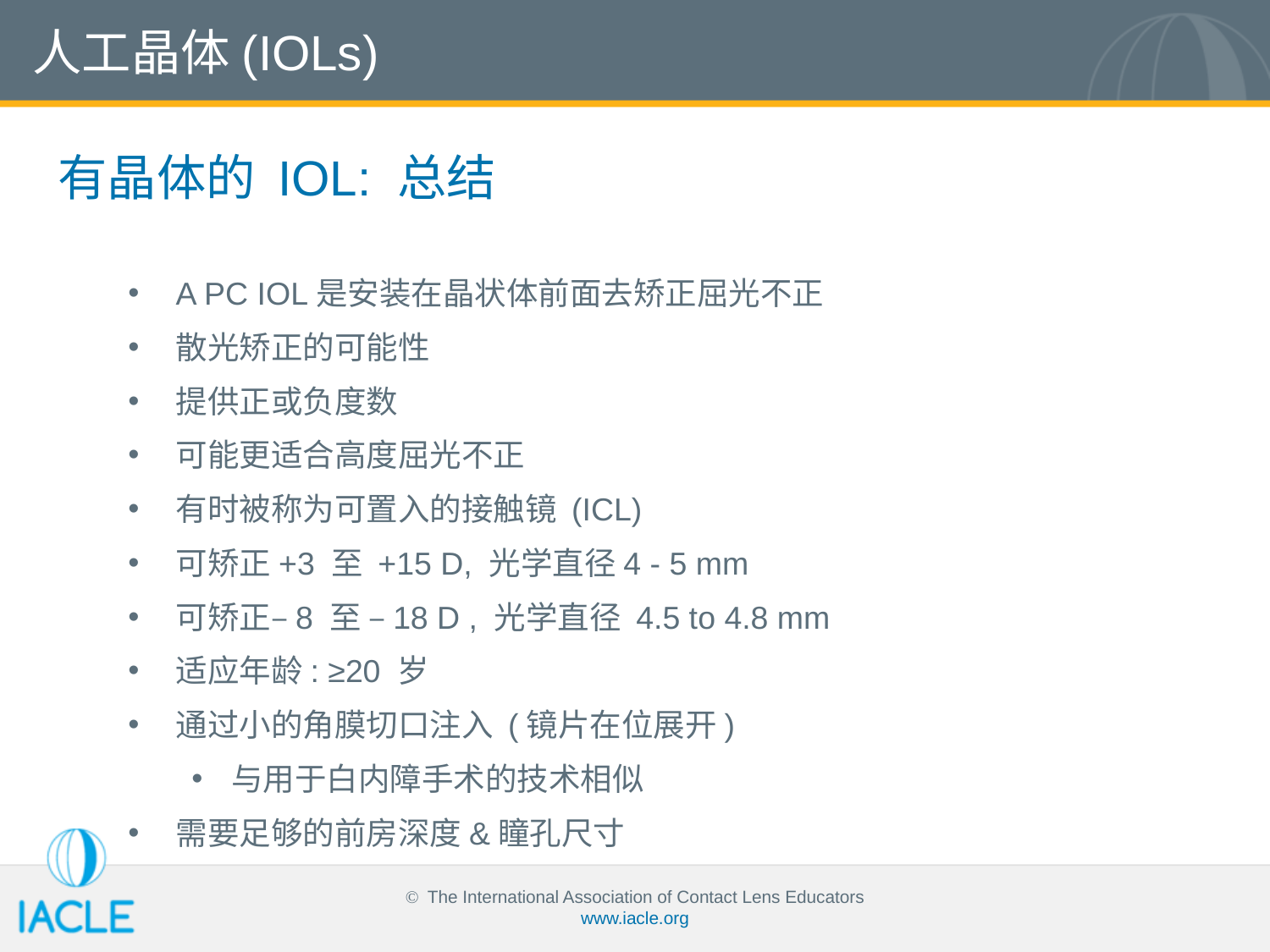

人工晶体(IOLs)
有晶体的 IOL: 总结
A PC IOL是安装在晶状体前面去矫正屈光不正
散光矫正的可能性
提供正或负度数
可能更适合高度屈光不正
有时被称为可置入的接触镜 (ICL)
可矫正+3 至 +15 D, 光学直径4 - 5 mm
可矫正–8 至 –18 D , 光学直径 4.5 to 4.8 mm
适应年龄: ≥20 岁
通过小的角膜切口注入 (镜片在位展开)
与用于白内障手术的技术相似
需要足够的前房深度&瞳孔尺寸